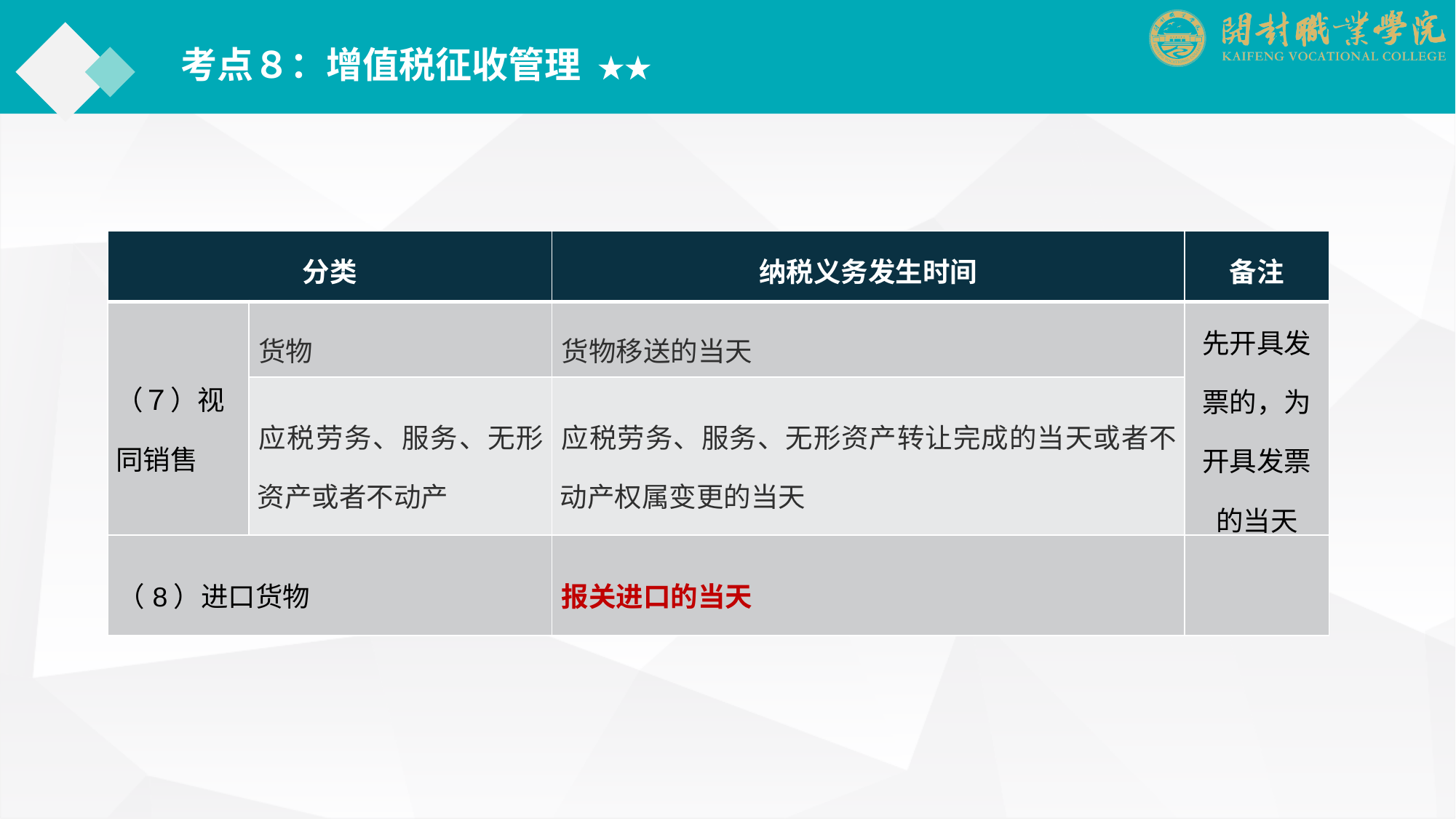

考点８：增值税征收管理  ★★
| 分类 |  | 纳税义务发生时间 | 备注 |
| --- | --- | --- | --- |
| （７）视同销售 | 货物 | 货物移送的当天 | 先开具发票的，为开具发票的当天 |
|  | 应税劳务、服务、无形资产或者不动产 | 应税劳务、服务、无形资产转让完成的当天或者不动产权属变更的当天 |  |
| （8）进口货物 |  | 报关进口的当天 |  |